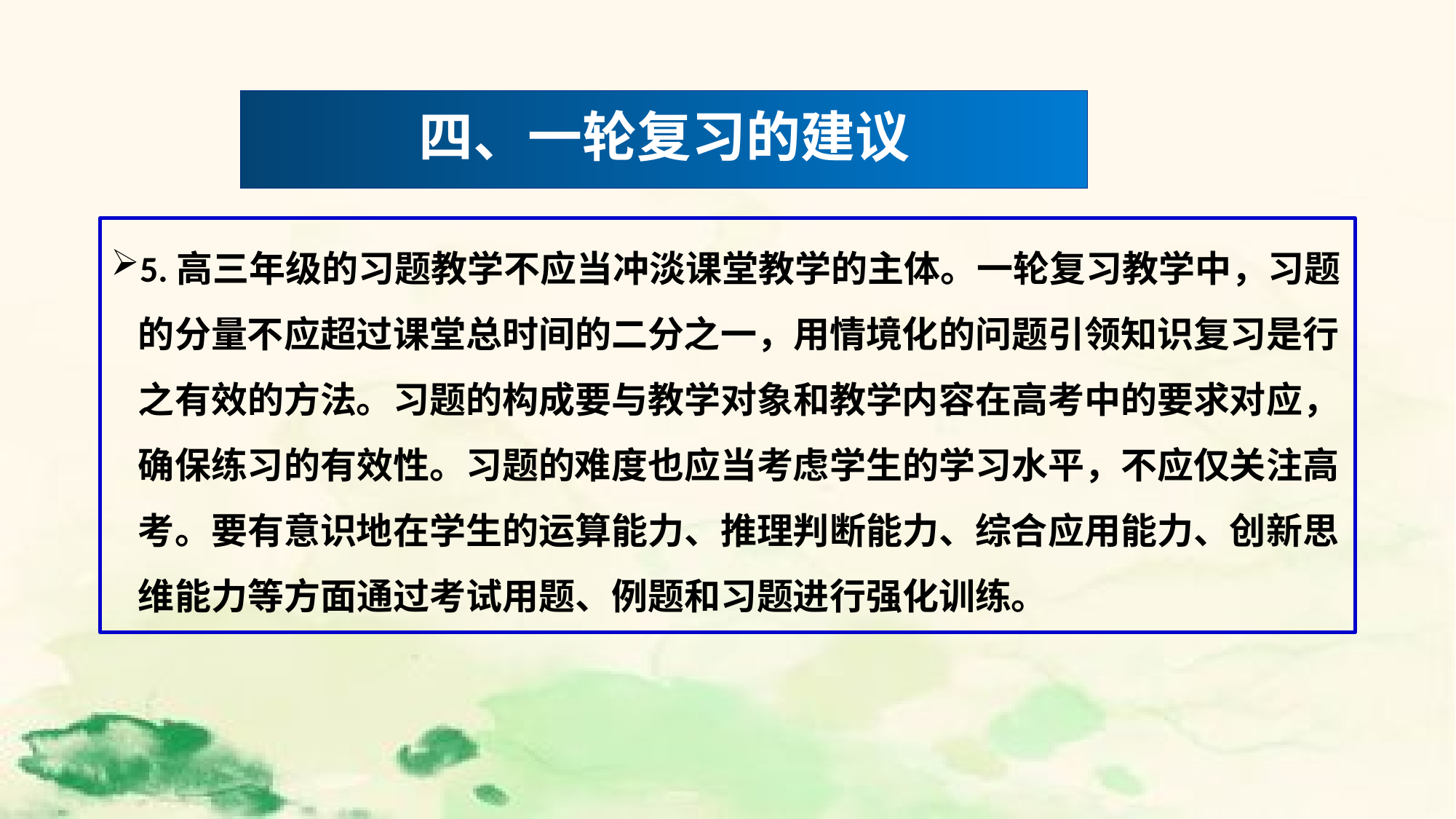

#
四、一轮复习的建议
5.高三年级的习题教学不应当冲淡课堂教学的主体。一轮复习教学中，习题的分量不应超过课堂总时间的二分之一，用情境化的问题引领知识复习是行之有效的方法。习题的构成要与教学对象和教学内容在高考中的要求对应，确保练习的有效性。习题的难度也应当考虑学生的学习水平，不应仅关注高考。要有意识地在学生的运算能力、推理判断能力、综合应用能力、创新思维能力等方面通过考试用题、例题和习题进行强化训练。